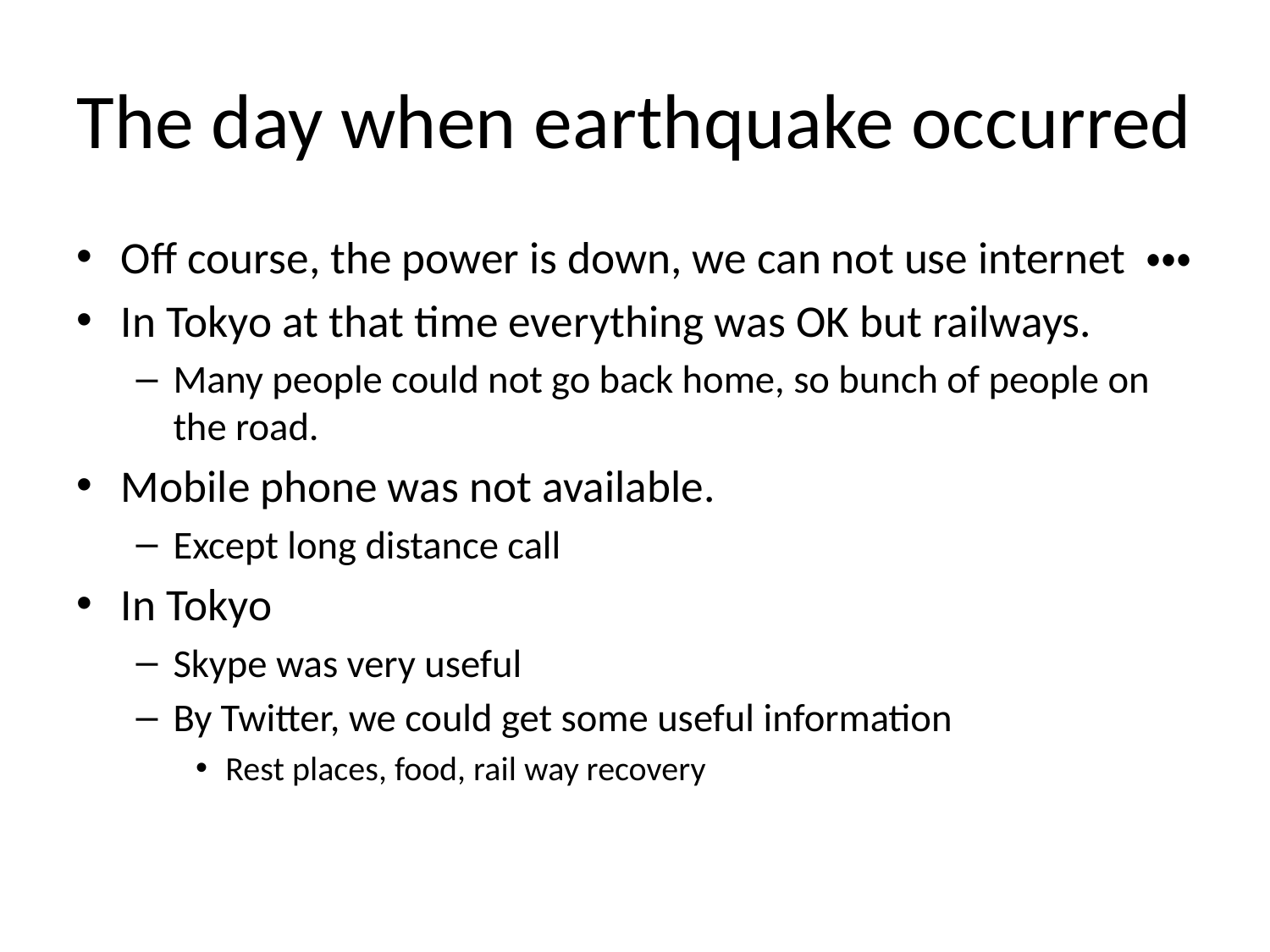

# The day when earthquake occurred
Off course, the power is down, we can not use internet ・・・
In Tokyo at that time everything was OK but railways.
Many people could not go back home, so bunch of people on the road.
Mobile phone was not available.
Except long distance call
In Tokyo
Skype was very useful
By Twitter, we could get some useful information
Rest places, food, rail way recovery